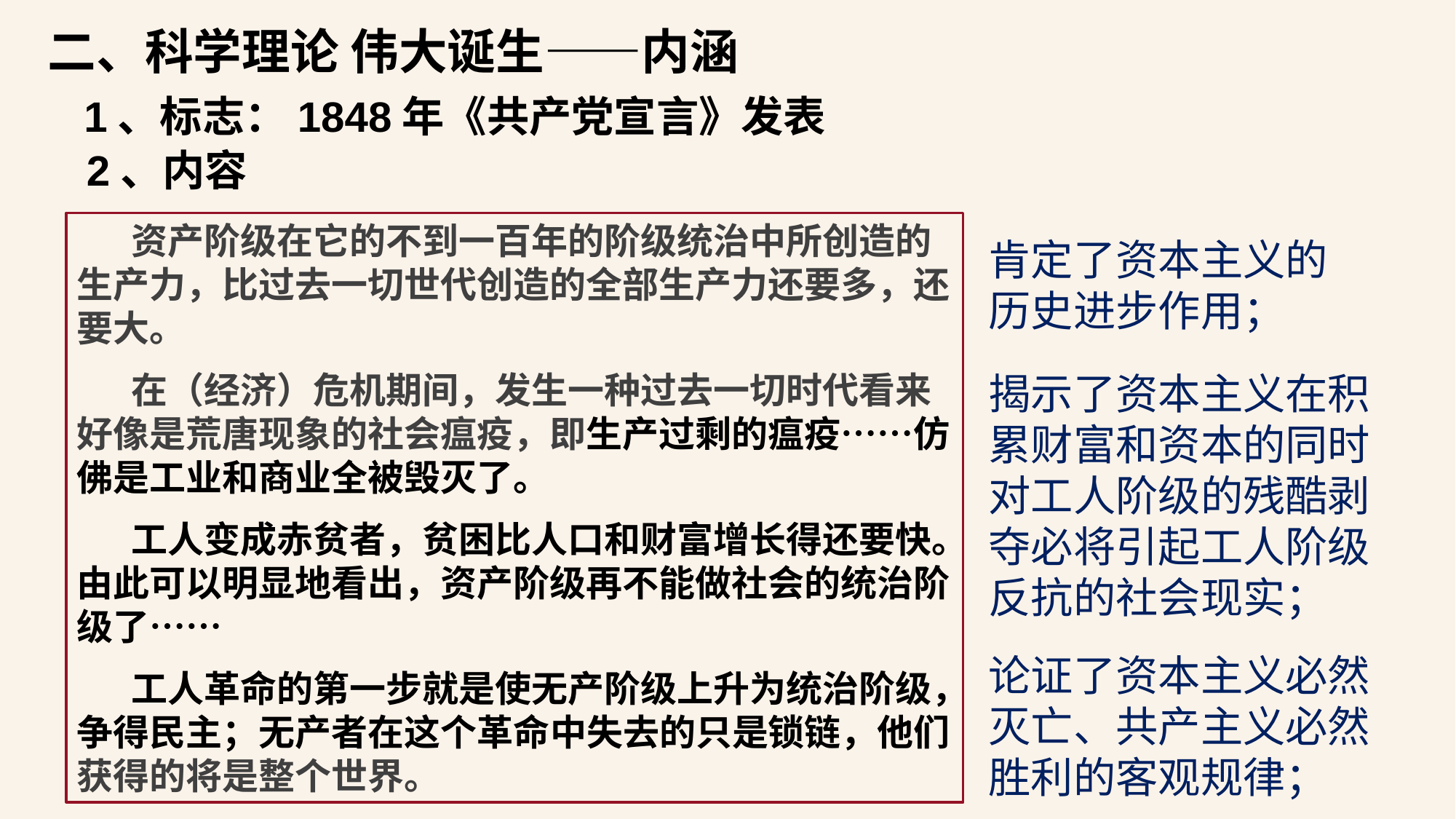

二、科学理论 伟大诞生——内涵
1、标志：1848年《共产党宣言》发表
2、内容
资产阶级在它的不到一百年的阶级统治中所创造的生产力，比过去一切世代创造的全部生产力还要多，还要大。
在（经济）危机期间，发生一种过去一切时代看来好像是荒唐现象的社会瘟疫，即生产过剩的瘟疫……仿佛是工业和商业全被毁灭了。
工人变成赤贫者，贫困比人口和财富增长得还要快。由此可以明显地看出，资产阶级再不能做社会的统治阶级了……
工人革命的第一步就是使无产阶级上升为统治阶级，争得民主；无产者在这个革命中失去的只是锁链，他们获得的将是整个世界。
肯定了资本主义的历史进步作用；
揭示了资本主义在积累财富和资本的同时对工人阶级的残酷剥夺必将引起工人阶级反抗的社会现实；
论证了资本主义必然灭亡、共产主义必然胜利的客观规律；